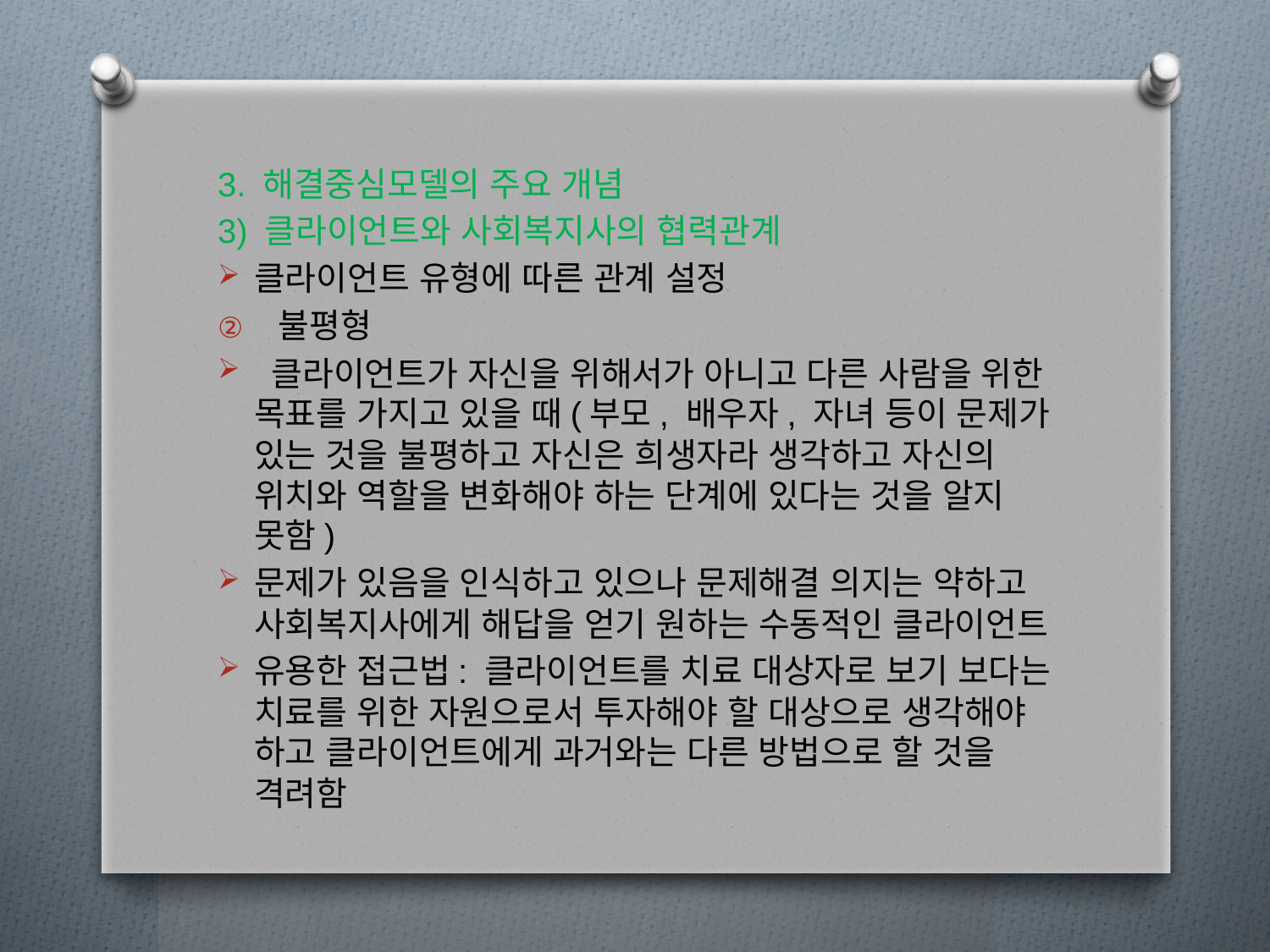

3. 해결중심모델의 주요 개념
3) 클라이언트와 사회복지사의 협력관계
클라이언트 유형에 따른 관계 설정
불평형
 클라이언트가 자신을 위해서가 아니고 다른 사람을 위한 목표를 가지고 있을 때(부모, 배우자, 자녀 등이 문제가 있는 것을 불평하고 자신은 희생자라 생각하고 자신의 위치와 역할을 변화해야 하는 단계에 있다는 것을 알지 못함)
문제가 있음을 인식하고 있으나 문제해결 의지는 약하고 사회복지사에게 해답을 얻기 원하는 수동적인 클라이언트
유용한 접근법: 클라이언트를 치료 대상자로 보기 보다는 치료를 위한 자원으로서 투자해야 할 대상으로 생각해야 하고 클라이언트에게 과거와는 다른 방법으로 할 것을 격려함